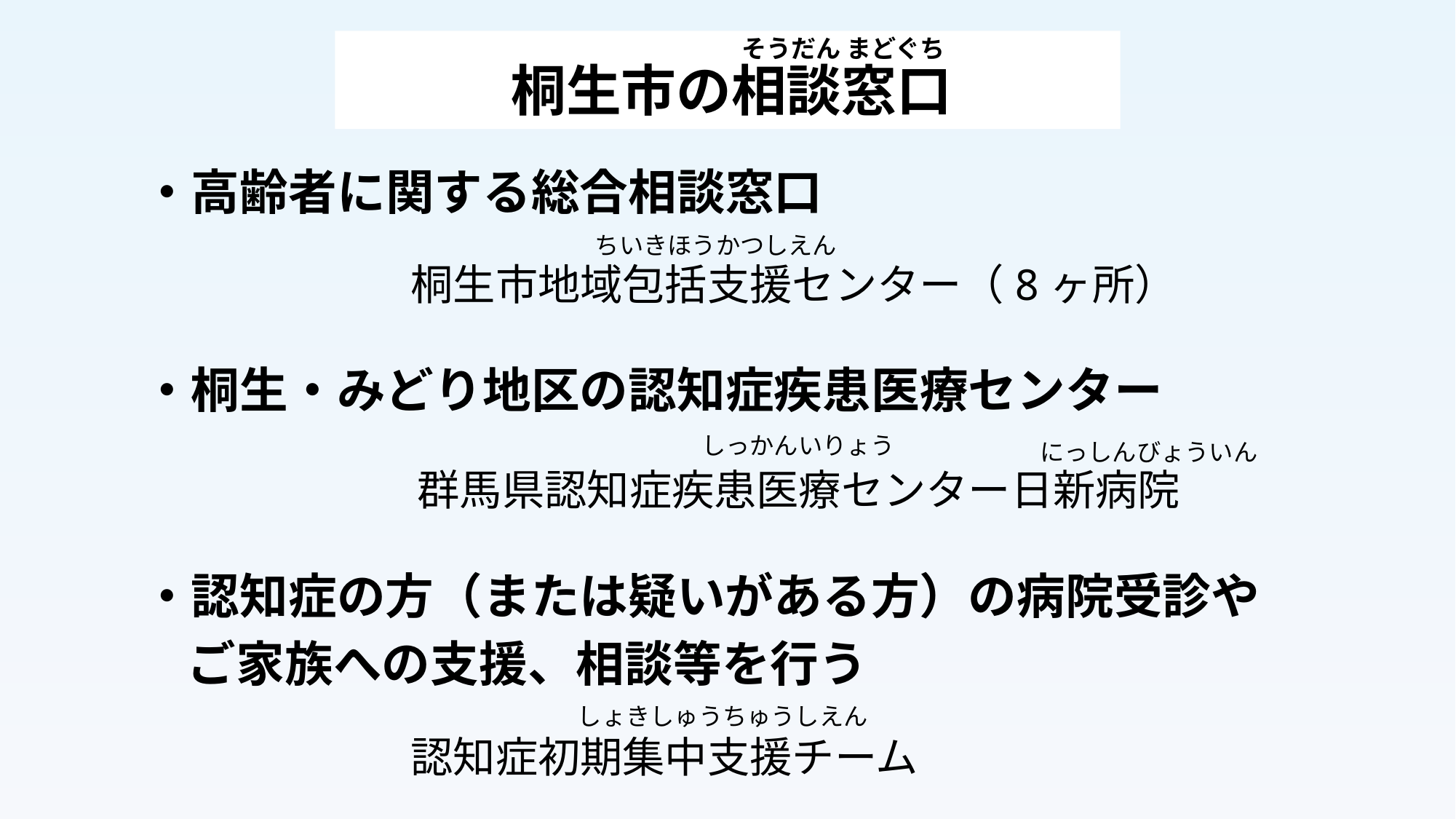

# そうだん まどぐち 　　　桐生市の相談窓口
・高齢者に関する総合相談窓口

　　                   桐生市地域包括支援センター（8ヶ所）

・桐生・みどり地区の認知症疾患医療センター

　　                群馬県認知症疾患医療センター日新病院

・認知症の方（または疑いがある方）の病院受診や
   ご家族への支援、相談等を行う

　　                   認知症初期集中支援チーム

ちいきほうかつしえん
しっかんいりょう
にっしんびょういん
しょきしゅうちゅうしえん